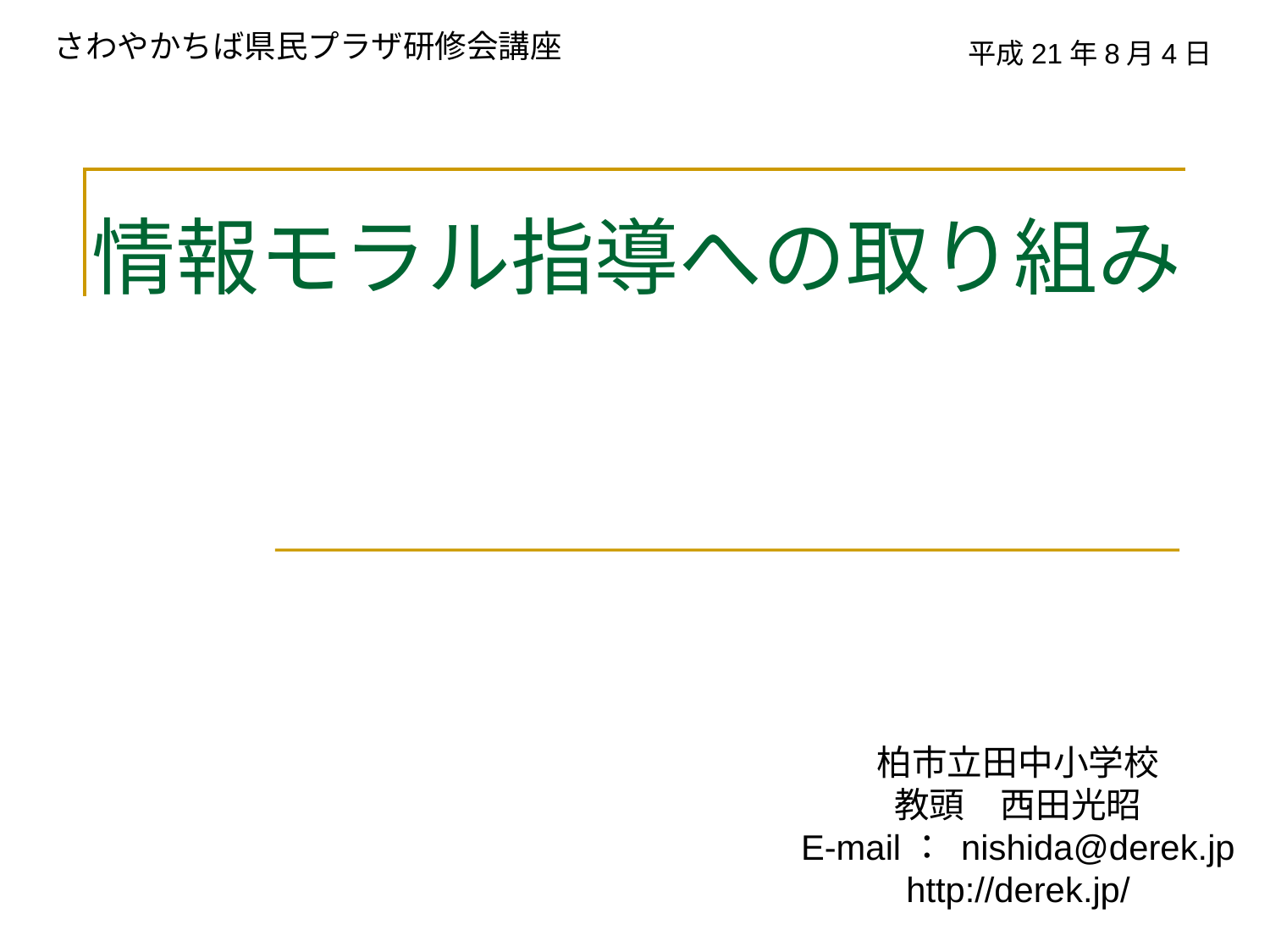

さわやかちば県民プラザ研修会講座
平成21年8月4日
# 情報モラル指導への取り組み
柏市立田中小学校
教頭　西田光昭
E-mail： nishida@derek.jp
http://derek.jp/